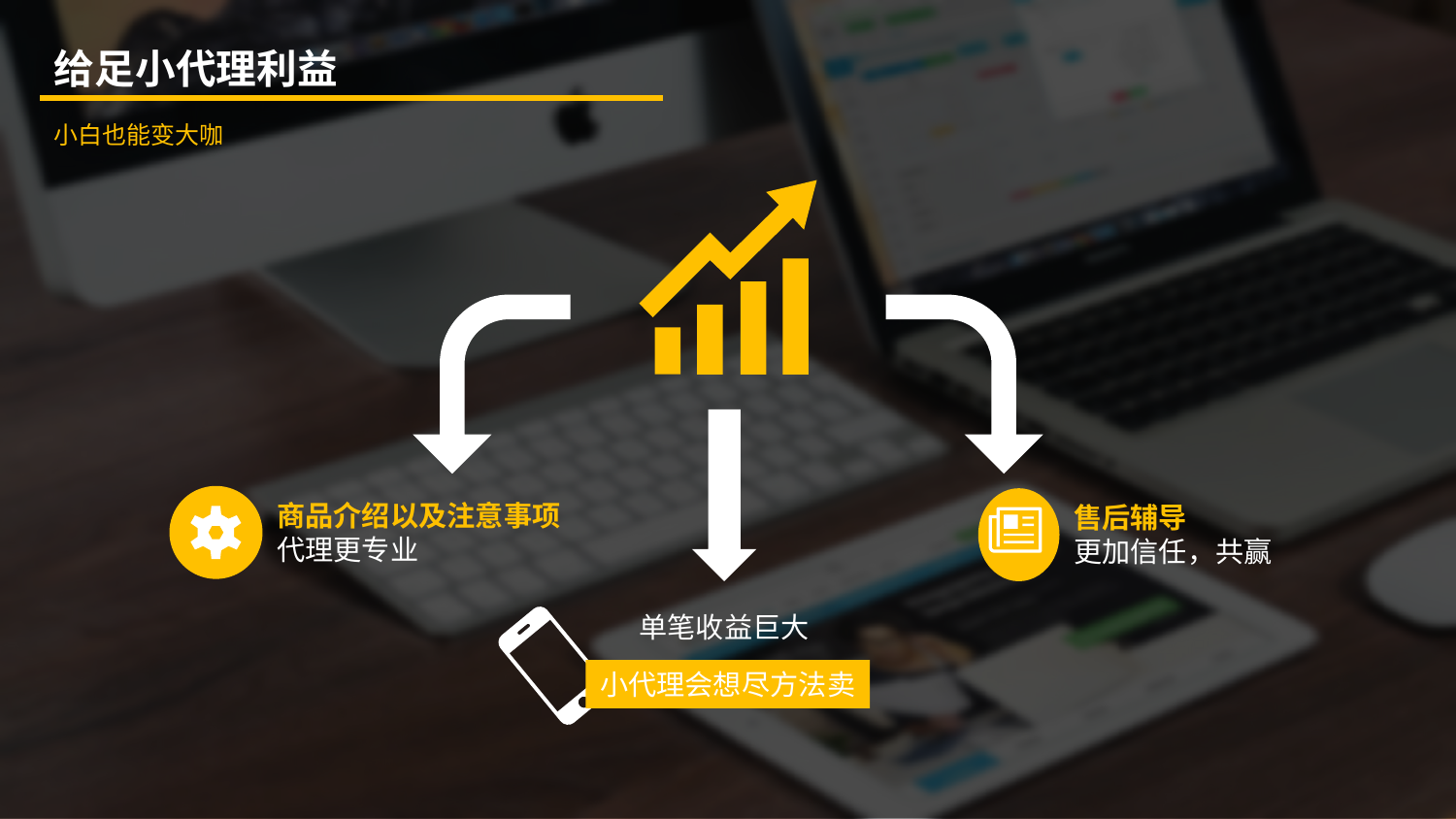

给足小代理利益
小白也能变大咖

商品介绍以及注意事项
代理更专业

售后辅导
更加信任，共赢

单笔收益巨大

小代理会想尽方法卖